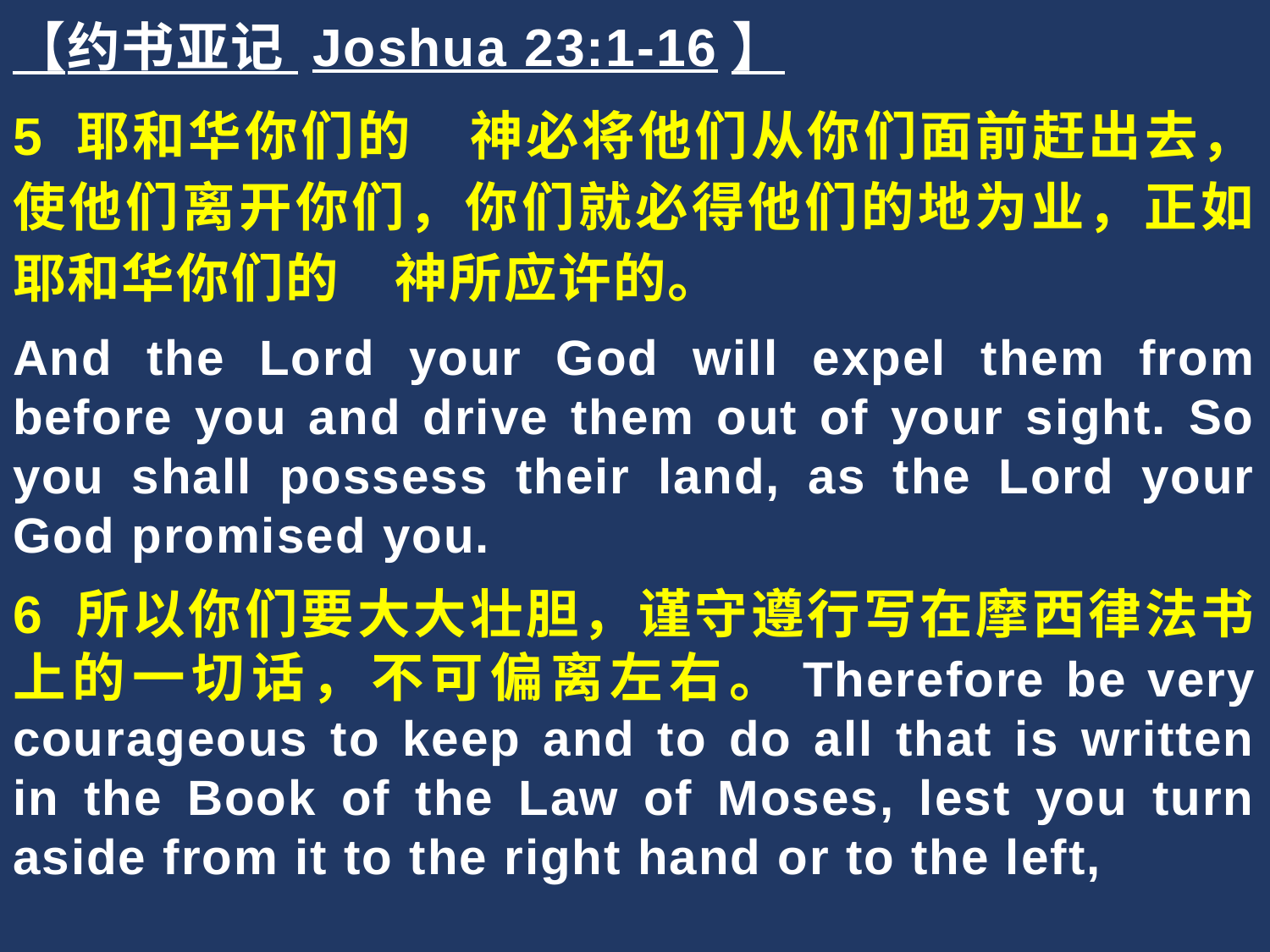

【约书亚记 Joshua 23:1-16】
5 耶和华你们的　神必将他们从你们面前赶出去，使他们离开你们，你们就必得他们的地为业，正如耶和华你们的　神所应许的。
And the Lord your God will expel them from before you and drive them out of your sight. So you shall possess their land, as the Lord your God promised you.
6 所以你们要大大壮胆，谨守遵行写在摩西律法书上的一切话，不可偏离左右。Therefore be very courageous to keep and to do all that is written in the Book of the Law of Moses, lest you turn aside from it to the right hand or to the left,